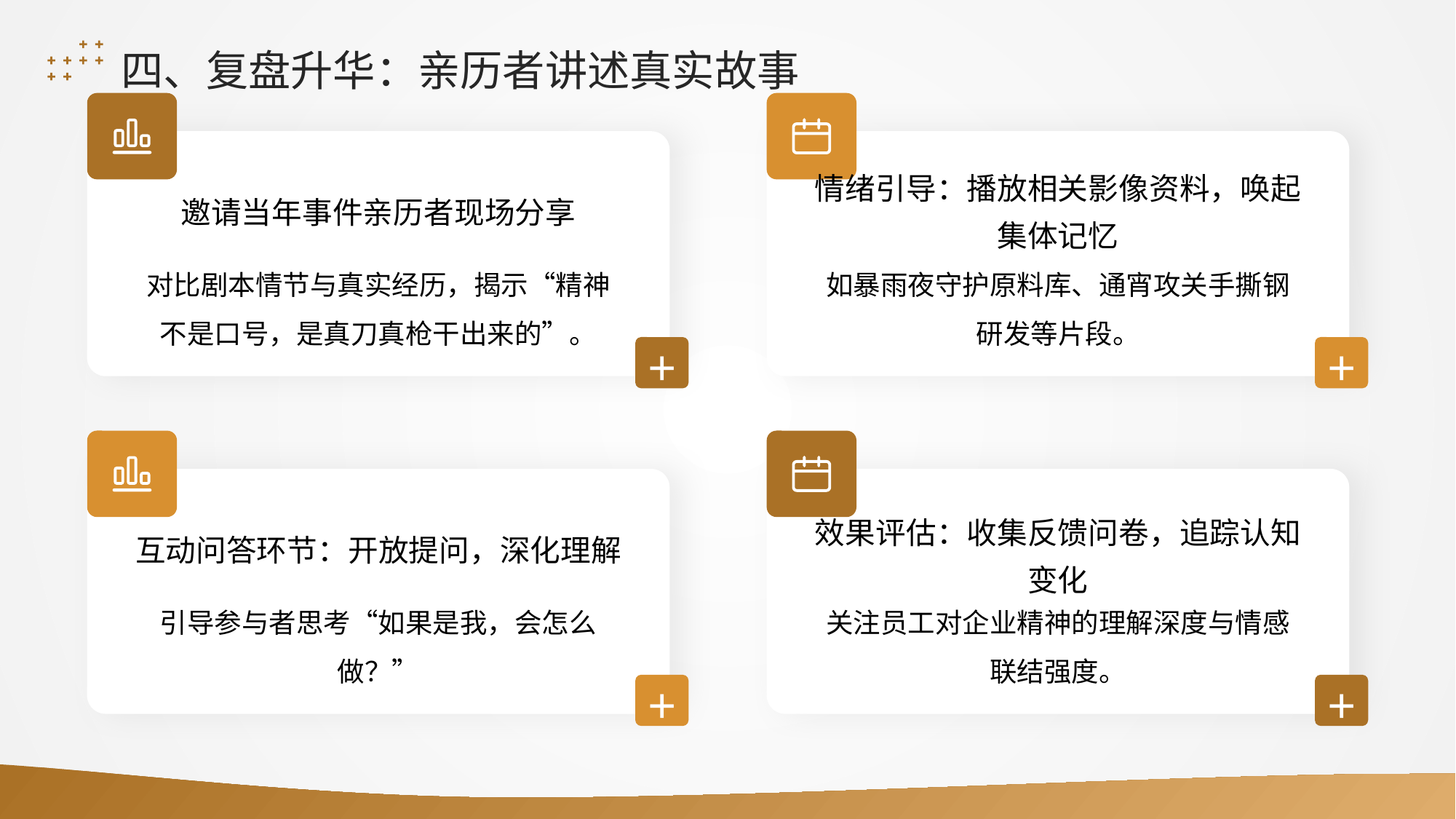

四、复盘升华：亲历者讲述真实故事

邀请当年事件亲历者现场分享
情绪引导：播放相关影像资料，唤起集体记忆
对比剧本情节与真实经历，揭示“精神不是口号，是真刀真枪干出来的”。
如暴雨夜守护原料库、通宵攻关手撕钢研发等片段。
+
+

互动问答环节：开放提问，深化理解
效果评估：收集反馈问卷，追踪认知变化
引导参与者思考“如果是我，会怎么做？”
关注员工对企业精神的理解深度与情感联结强度。
+
+